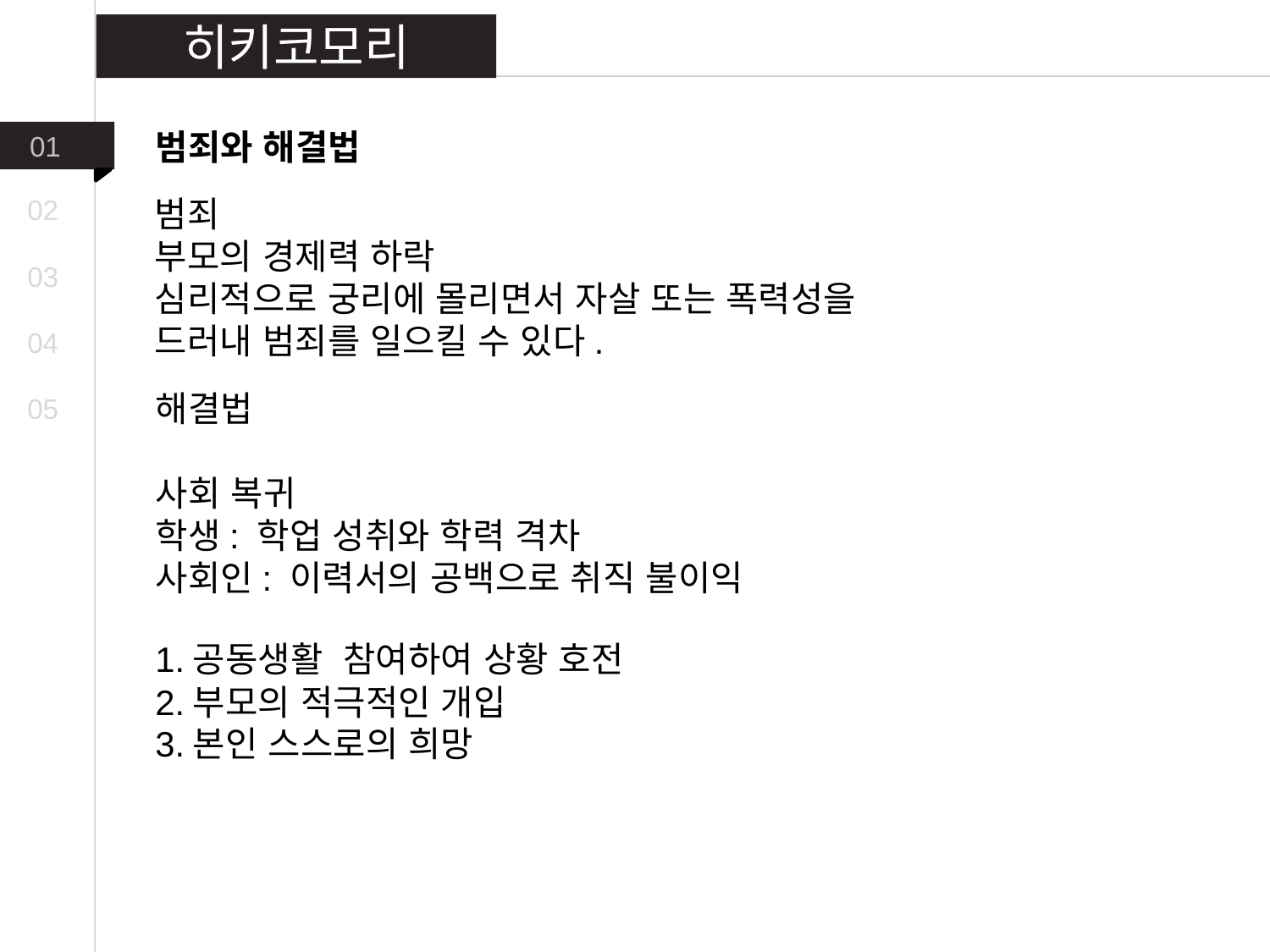

히키코모리
범죄와 해결법

01

범죄
부모의 경제력 하락
심리적으로 궁리에 몰리면서 자살 또는 폭력성을 드러내 범죄를 일으킬 수 있다.
02
03
04
해결법

사회 복귀
학생: 학업 성취와 학력 격차
사회인: 이력서의 공백으로 취직 불이익

05
1.공동생활  참여하여 상황 호전
2.부모의 적극적인 개입
3.본인 스스로의 희망